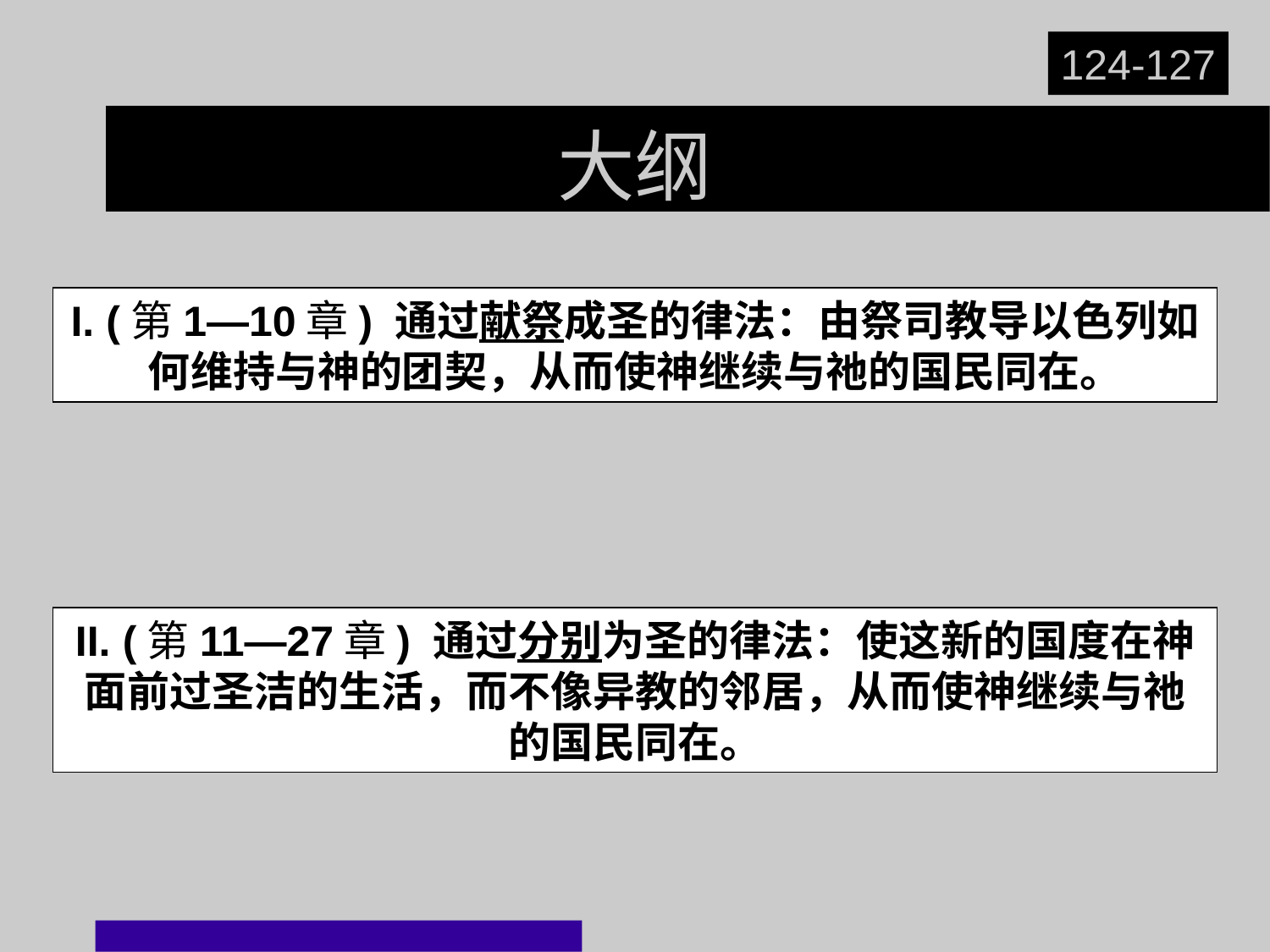

124-127
# 大纲
I. (第1—10章) 通过献祭成圣的律法：由祭司教导以色列如何维持与神的团契，从而使神继续与祂的国民同在。
II. (第11—27章) 通过分别为圣的律法：使这新的国度在神面前过圣洁的生活，而不像异教的邻居，从而使神继续与祂的国民同在。